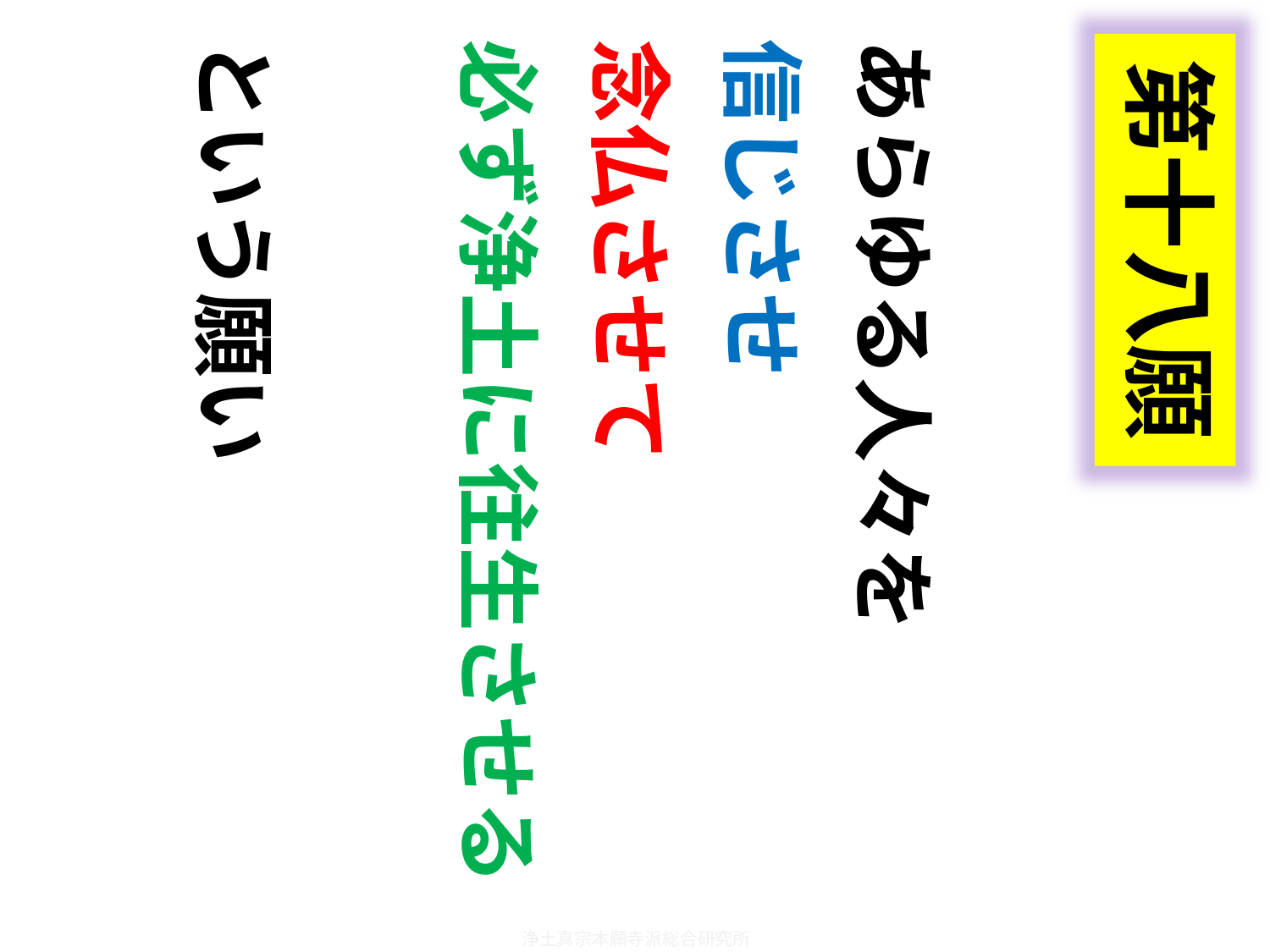

あらゆる人々を
信じさせ
念仏させて
必ず浄土に往生させる

という願い
第十八願